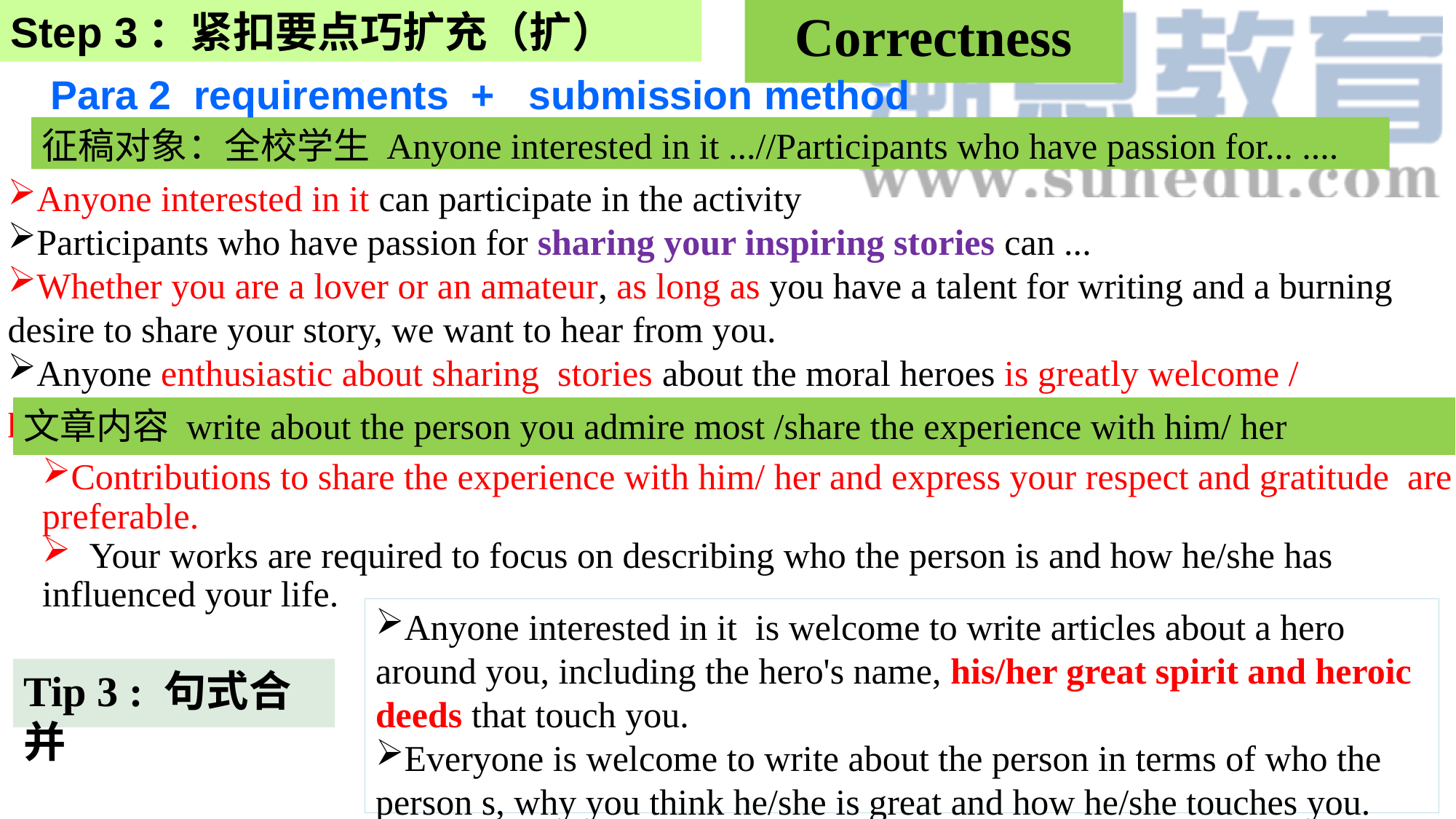

Step 3：紧扣要点巧扩充（扩）
Correctness

Para 2  requirements  +   submission method

征稿对象：全校学生 Anyone interested in it ...//Participants who have passion for... ....

Anyone interested in it can participate in the activity
Participants who have passion for sharing your inspiring stories can ...
Whether you are a lover or an amateur, as long as you have a talent for writing and a burning desire to share your story, we want to hear from you.
Anyone enthusiastic about sharing  stories about the moral heroes is greatly welcome / preferred .
文章内容 write about the person you admire most /share the experience with him/ her

Contributions to share the experience with him/ her and express your respect and gratitude  are preferable.
  Your works are required to focus on describing who the person is and how he/she has influenced your life.
Anyone interested in it  is welcome to write articles about a hero around you, including the hero's name, his/her great spirit and heroic deeds that touch you.
Everyone is welcome to write about the person in terms of who the person s, why you think he/she is great and how he/she touches you.
Tip 3 : 句式合并